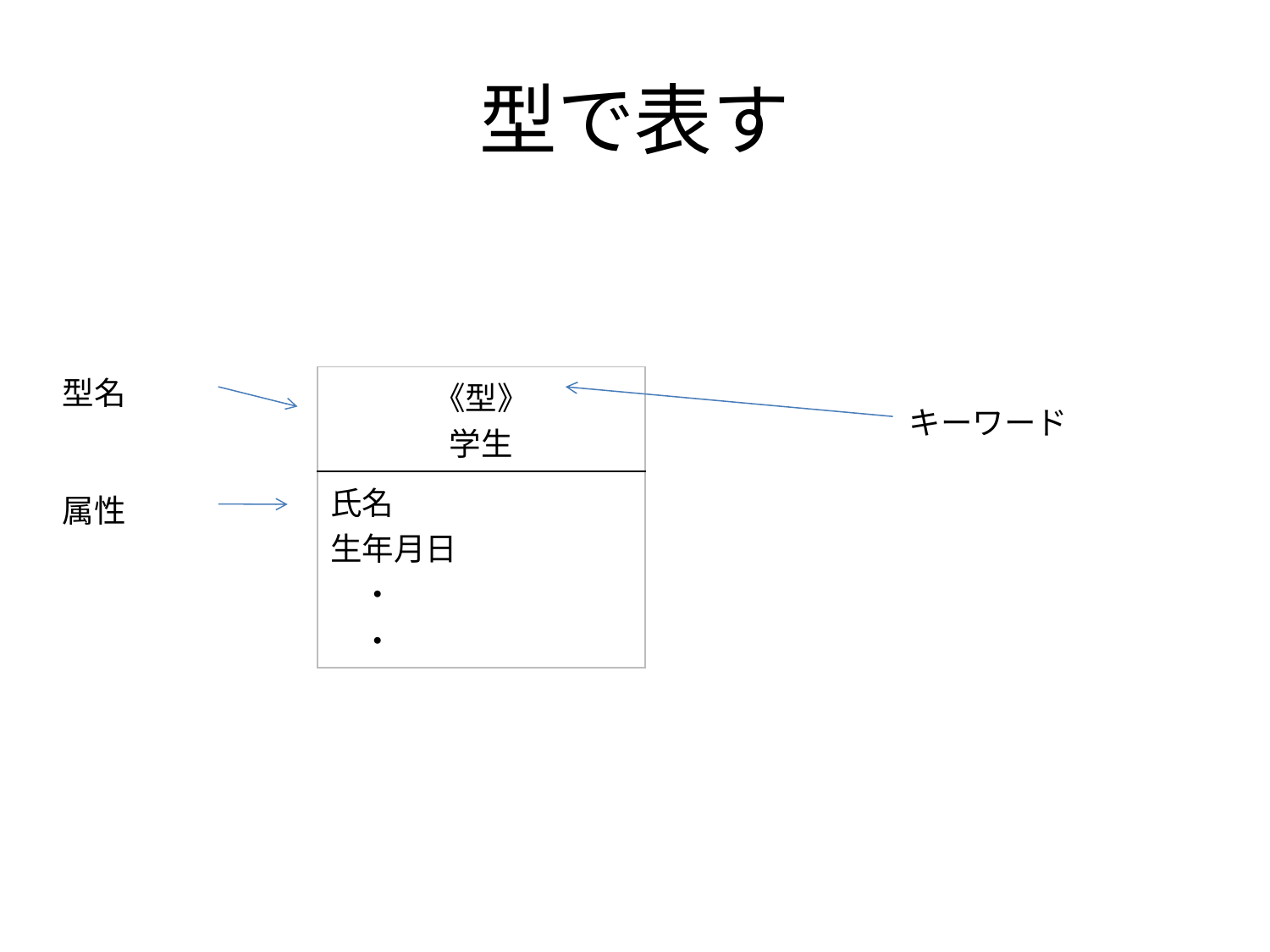

# 型で表す
型名
| 《型》 学生 |
| --- |
| 氏名 生年月日 　・ 　・ |
キーワード
属性